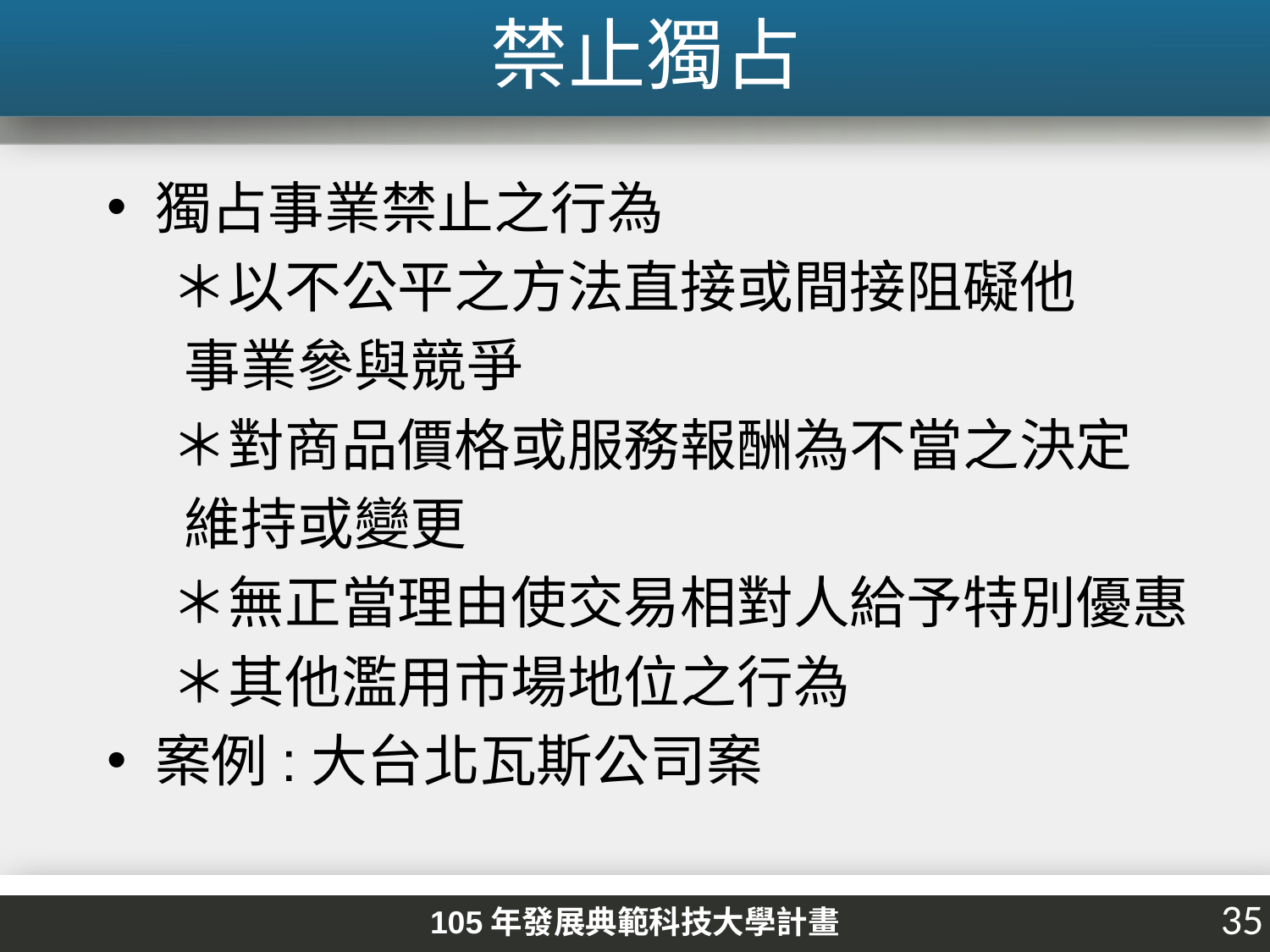

# 禁止獨占
獨占事業禁止之行為
    ＊以不公平之方法直接或間接阻礙他
     事業參與競爭
    ＊對商品價格或服務報酬為不當之決定
     維持或變更
    ＊無正當理由使交易相對人給予特別優惠
    ＊其他濫用市場地位之行為
案例:大台北瓦斯公司案